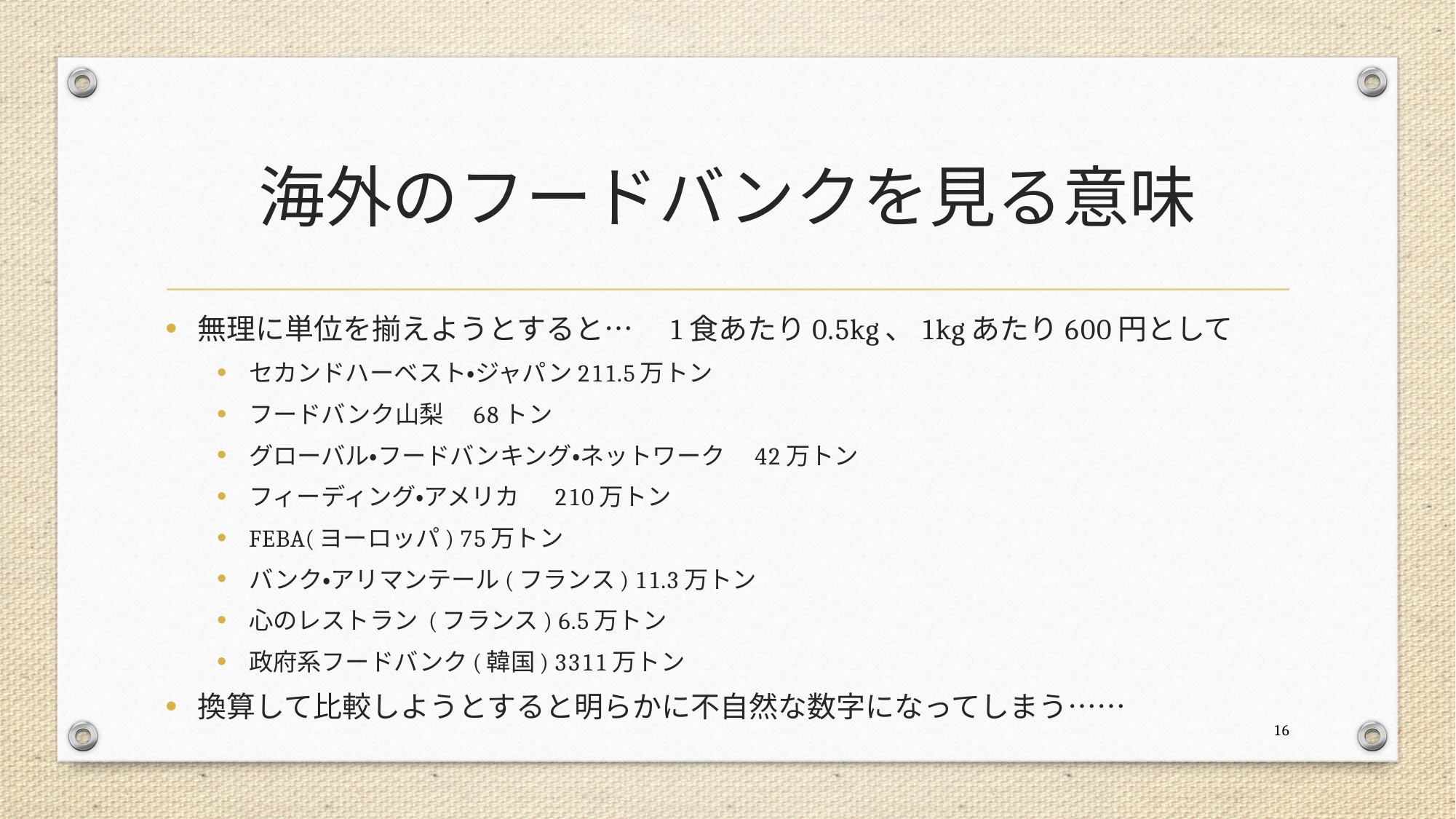

# 海外のフードバンクを見る意味
無理に単位を揃えようとすると…　1食あたり0.5kg、1kgあたり600円として
セカンドハーベスト・ジャパン211.5万トン
フードバンク山梨　68トン
グローバル・フードバンキング・ネットワーク　42万トン
フィーディング・アメリカ 　210万トン
FEBA(ヨーロッパ) 75万トン
バンク・アリマンテール(フランス) 11.3万トン
心のレストラン (フランス) 6.5万トン
政府系フードバンク(韓国) 3311万トン
換算して比較しようとすると明らかに不自然な数字になってしまう……

16